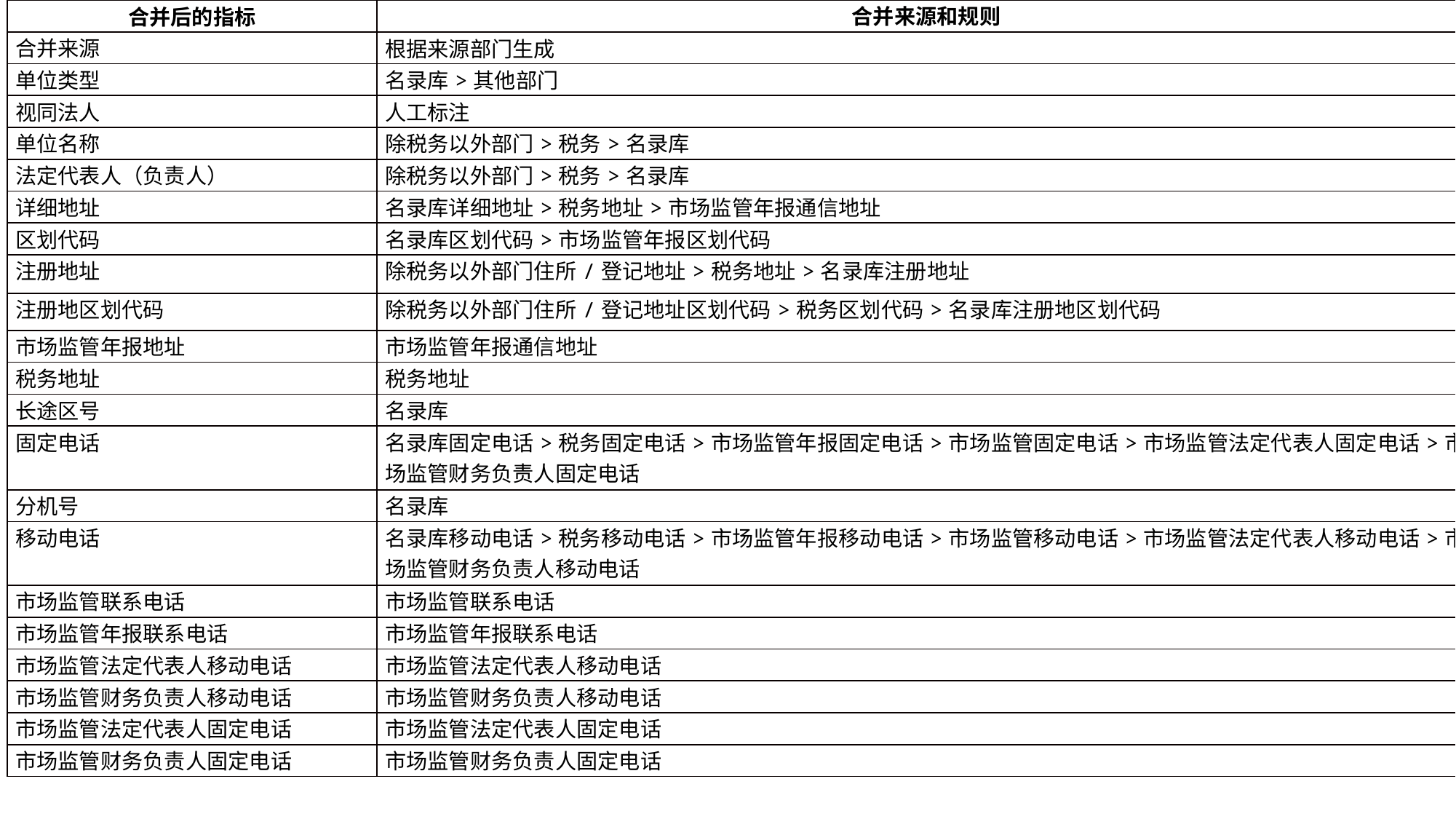

| 合并后的指标 | 合并来源和规则 |
| --- | --- |
| 合并来源 | 根据来源部门生成 |
| 单位类型 | 名录库>其他部门 |
| 视同法人 | 人工标注 |
| 单位名称 | 除税务以外部门>税务>名录库 |
| 法定代表人（负责人） | 除税务以外部门>税务>名录库 |
| 详细地址 | 名录库详细地址>税务地址>市场监管年报通信地址 |
| 区划代码 | 名录库区划代码>市场监管年报区划代码 |
| 注册地址 | 除税务以外部门住所/登记地址>税务地址>名录库注册地址 |
| 注册地区划代码 | 除税务以外部门住所/登记地址区划代码>税务区划代码>名录库注册地区划代码 |
| 市场监管年报地址 | 市场监管年报通信地址 |
| 税务地址 | 税务地址 |
| 长途区号 | 名录库 |
| 固定电话 | 名录库固定电话>税务固定电话>市场监管年报固定电话>市场监管固定电话>市场监管法定代表人固定电话>市场监管财务负责人固定电话 |
| 分机号 | 名录库 |
| 移动电话 | 名录库移动电话>税务移动电话>市场监管年报移动电话>市场监管移动电话>市场监管法定代表人移动电话>市场监管财务负责人移动电话 |
| 市场监管联系电话 | 市场监管联系电话 |
| 市场监管年报联系电话 | 市场监管年报联系电话 |
| 市场监管法定代表人移动电话 | 市场监管法定代表人移动电话 |
| 市场监管财务负责人移动电话 | 市场监管财务负责人移动电话 |
| 市场监管法定代表人固定电话 | 市场监管法定代表人固定电话 |
| 市场监管财务负责人固定电话 | 市场监管财务负责人固定电话 |
27